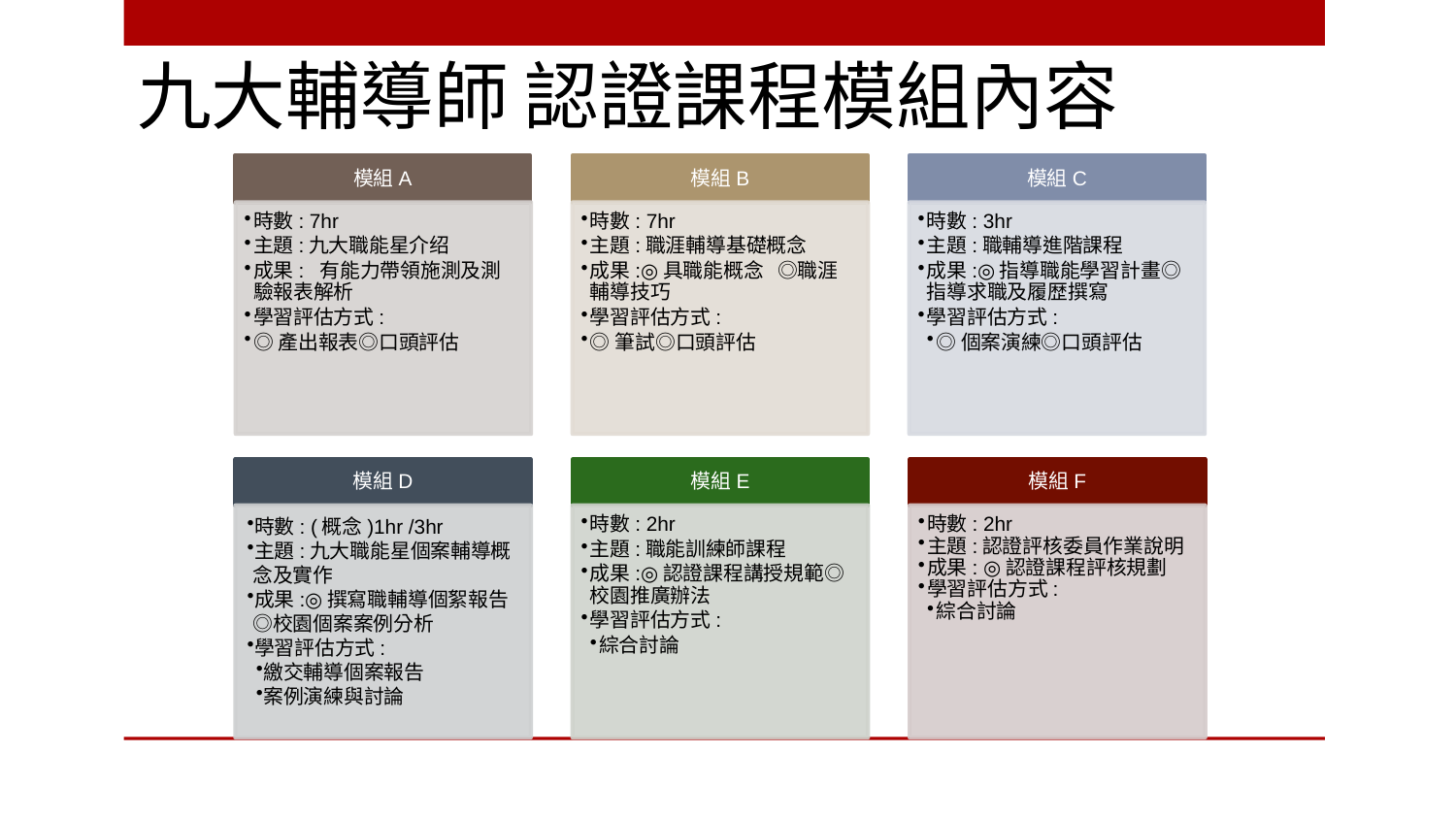

# 九大輔導師 認證課程模組內容
模組A
時數: 7hr
主題:九大職能星介绍
成果:  有能力帶領施測及測驗報表解析
學習評估方式:
◎產出報表◎口頭評估
模組B
時數: 7hr
主題:職涯輔導基礎概念
成果:◎具職能概念   ◎職涯輔導技巧
學習評估方式:
◎筆試◎口頭評估
模組C
時數: 3hr
主題:職輔導進階課程
成果:◎指導職能學習計畫◎指導求職及履歴撰寫
學習評估方式:
◎個案演練◎口頭評估
模組D
時數: (概念)1hr /3hr
主題:九大職能星個案輔導概念及實作
成果:◎撰寫職輔導個絮報告◎校園個案案例分析
學習評估方式:
繳交輔導個案報告
案例演練與討論
模組E
時數: 2hr
主題:職能訓練師課程
成果:◎認證課程講授規範◎校園推廣辦法
學習評估方式:
綜合討論
模組F
時數: 2hr
主題:認證評核委員作業說明
成果: ◎認證課程評核規劃
學習評估方式:
綜合討論